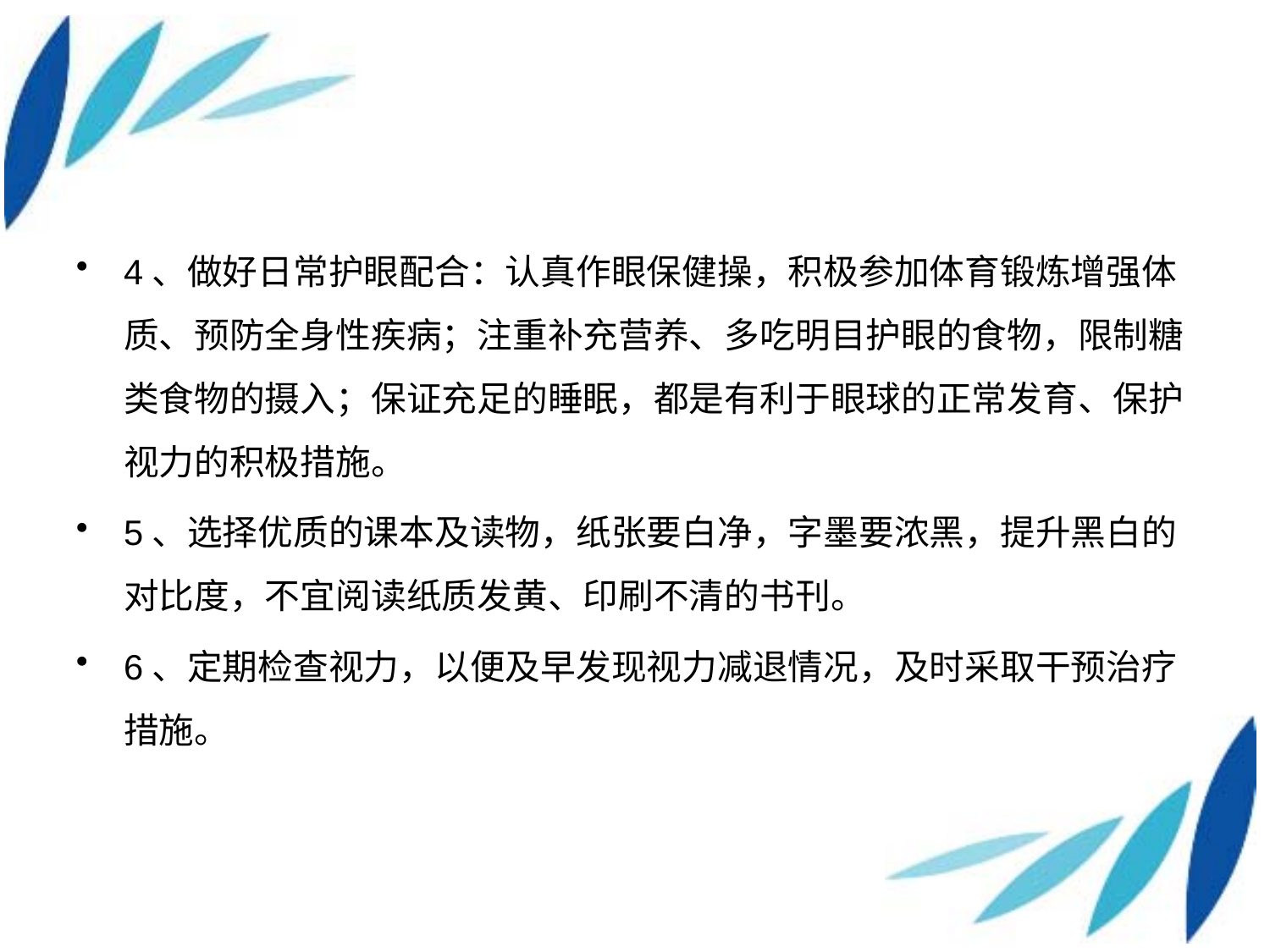

#
4、做好日常护眼配合：认真作眼保健操，积极参加体育锻炼增强体质、预防全身性疾病；注重补充营养、多吃明目护眼的食物，限制糖类食物的摄入；保证充足的睡眠，都是有利于眼球的正常发育、保护视力的积极措施。
5、选择优质的课本及读物，纸张要白净，字墨要浓黑，提升黑白的对比度，不宜阅读纸质发黄、印刷不清的书刊。
6、定期检查视力，以便及早发现视力减退情况，及时采取干预治疗措施。